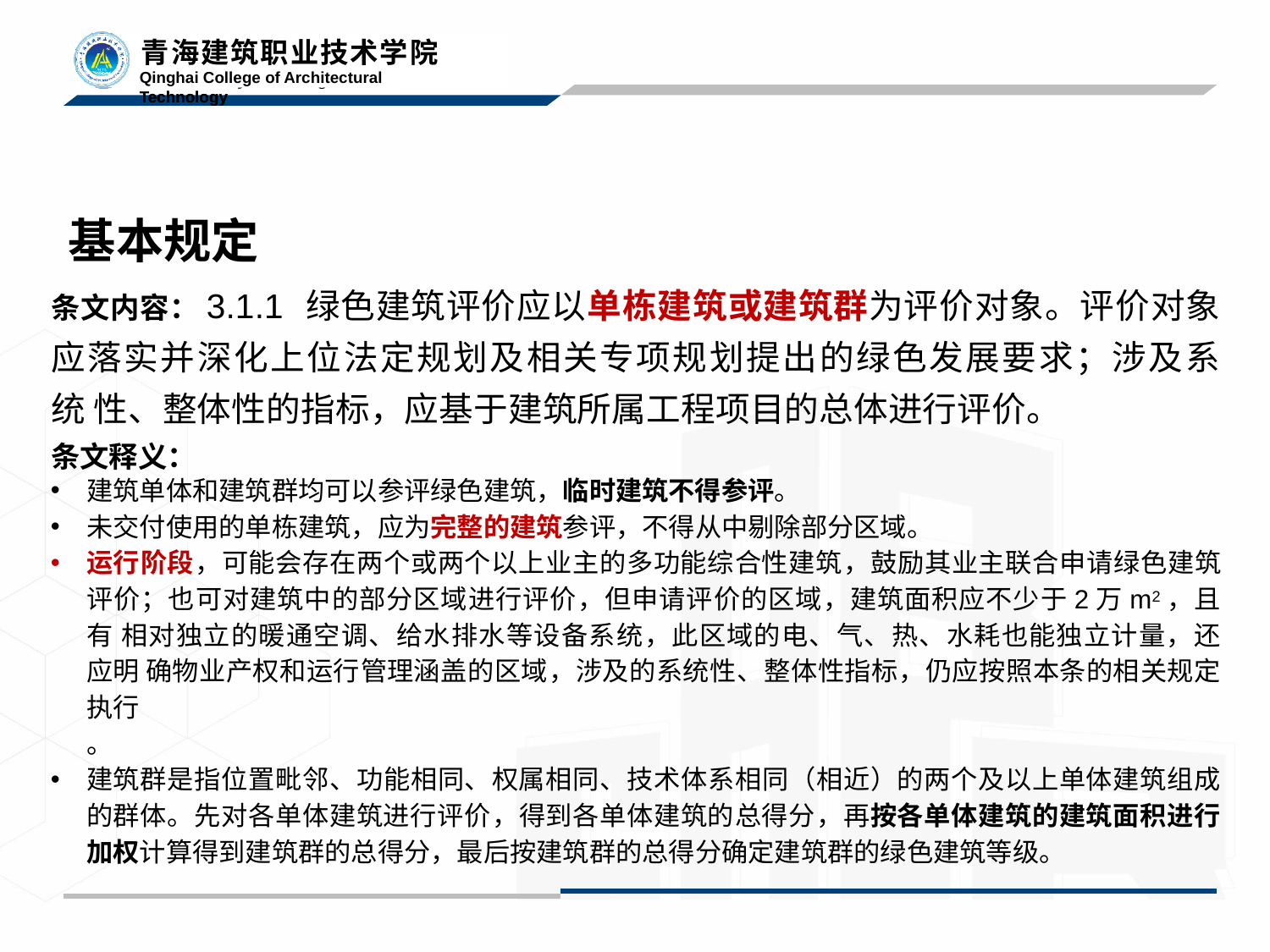

# 基本规定
条文内容：3.1.1 绿色建筑评价应以单栋建筑或建筑群为评价对象。评价对象 应落实并深化上位法定规划及相关专项规划提出的绿色发展要求；涉及系统 性、整体性的指标，应基于建筑所属工程项目的总体进行评价。
条文释义：
建筑单体和建筑群均可以参评绿色建筑，临时建筑不得参评。
未交付使用的单栋建筑，应为完整的建筑参评，不得从中剔除部分区域。
运行阶段，可能会存在两个或两个以上业主的多功能综合性建筑，鼓励其业主联合申请绿色建筑 评价；也可对建筑中的部分区域进行评价，但申请评价的区域，建筑面积应不少于2万m2，且有 相对独立的暖通空调、给水排水等设备系统，此区域的电、气、热、水耗也能独立计量，还应明 确物业产权和运行管理涵盖的区域，涉及的系统性、整体性指标，仍应按照本条的相关规定执行
。
建筑群是指位置毗邻、功能相同、权属相同、技术体系相同（相近）的两个及以上单体建筑组成 的群体。先对各单体建筑进行评价，得到各单体建筑的总得分，再按各单体建筑的建筑面积进行 加权计算得到建筑群的总得分，最后按建筑群的总得分确定建筑群的绿色建筑等级。